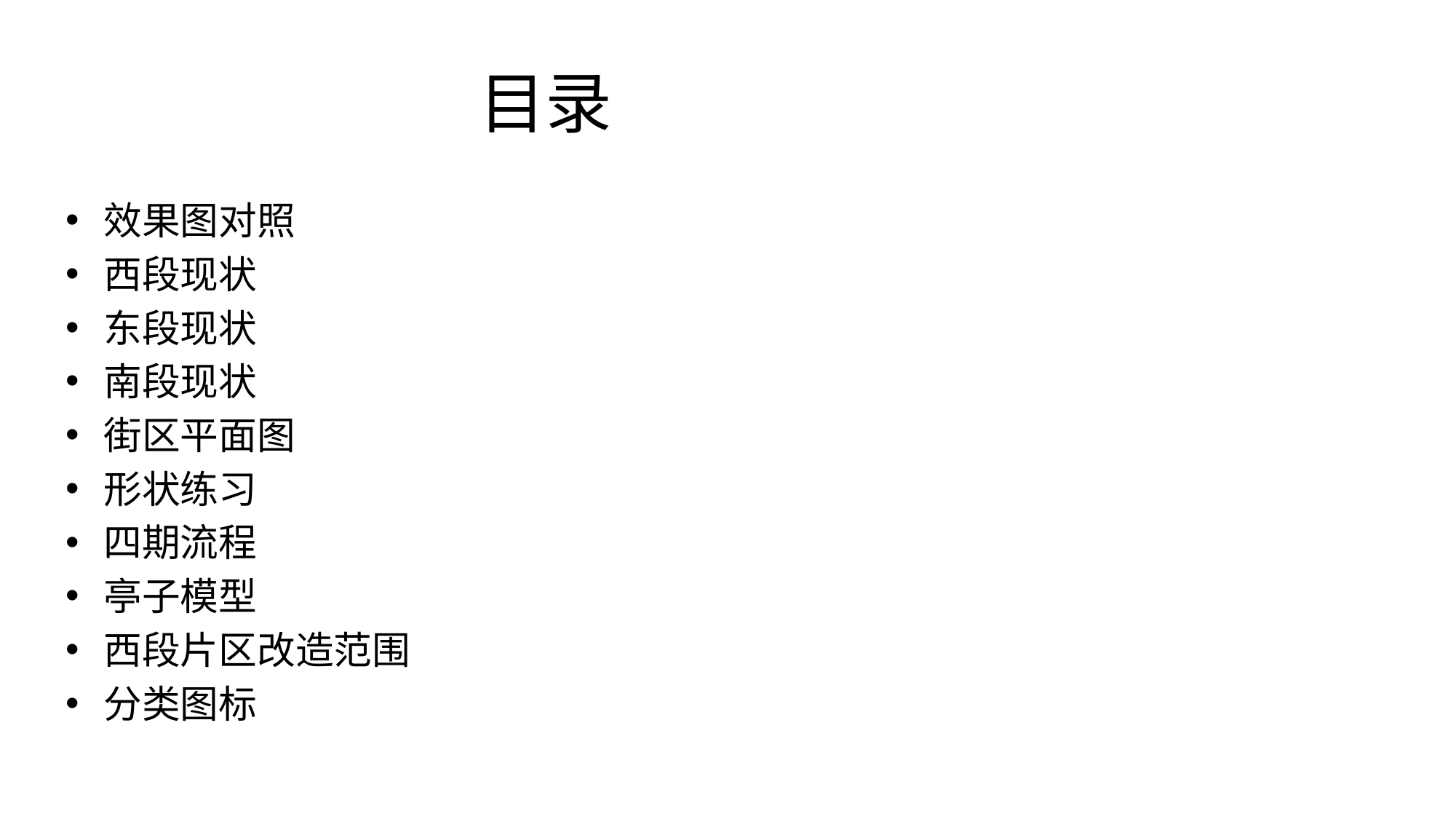

# 目录
效果图对照
西段现状
东段现状
南段现状
街区平面图
形状练习
四期流程
亭子模型
西段片区改造范围
分类图标